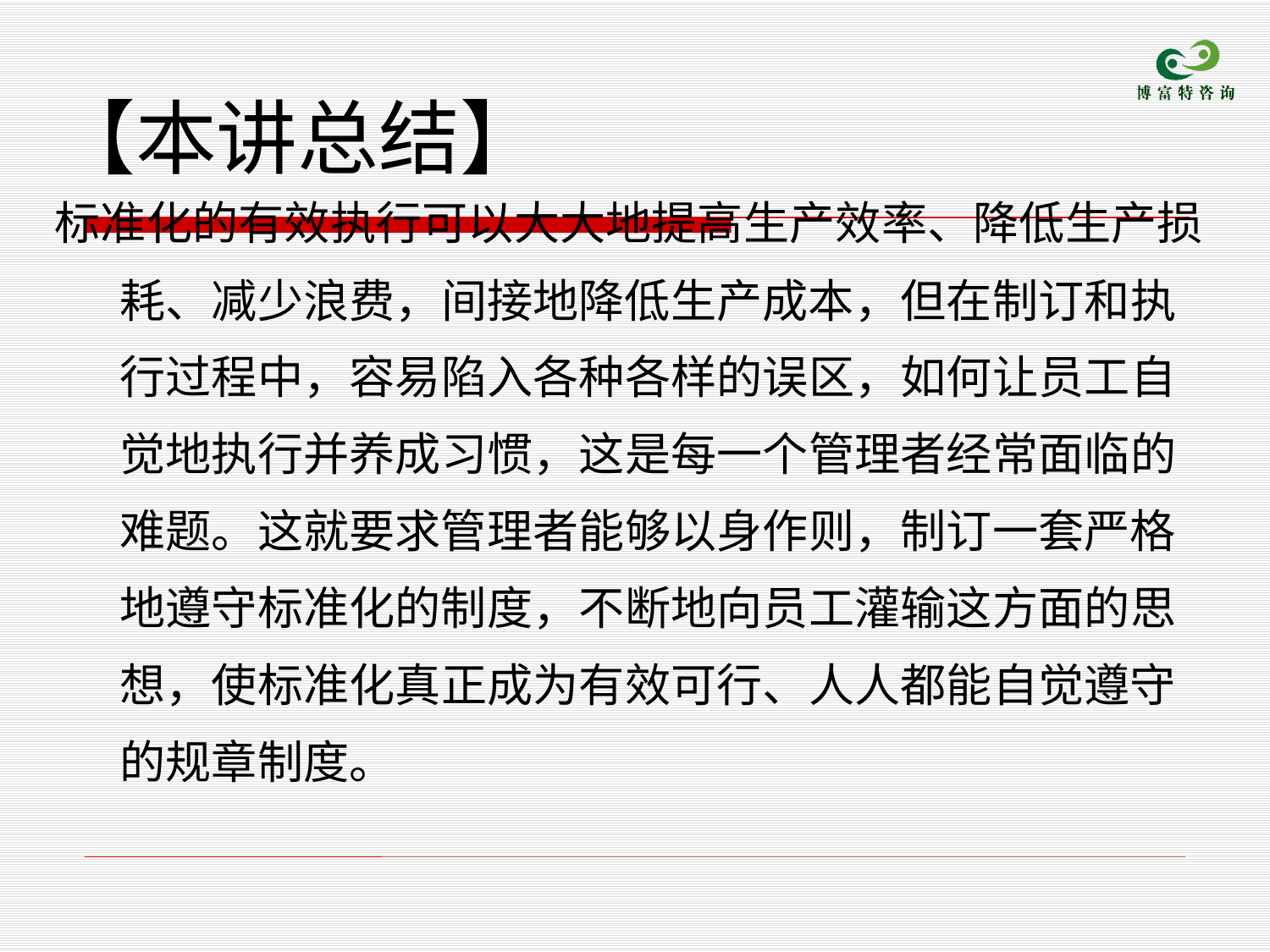

# 【本讲总结】
标准化的有效执行可以大大地提高生产效率、降低生产损耗、减少浪费，间接地降低生产成本，但在制订和执行过程中，容易陷入各种各样的误区，如何让员工自觉地执行并养成习惯，这是每一个管理者经常面临的难题。这就要求管理者能够以身作则，制订一套严格地遵守标准化的制度，不断地向员工灌输这方面的思想，使标准化真正成为有效可行、人人都能自觉遵守的规章制度。
611